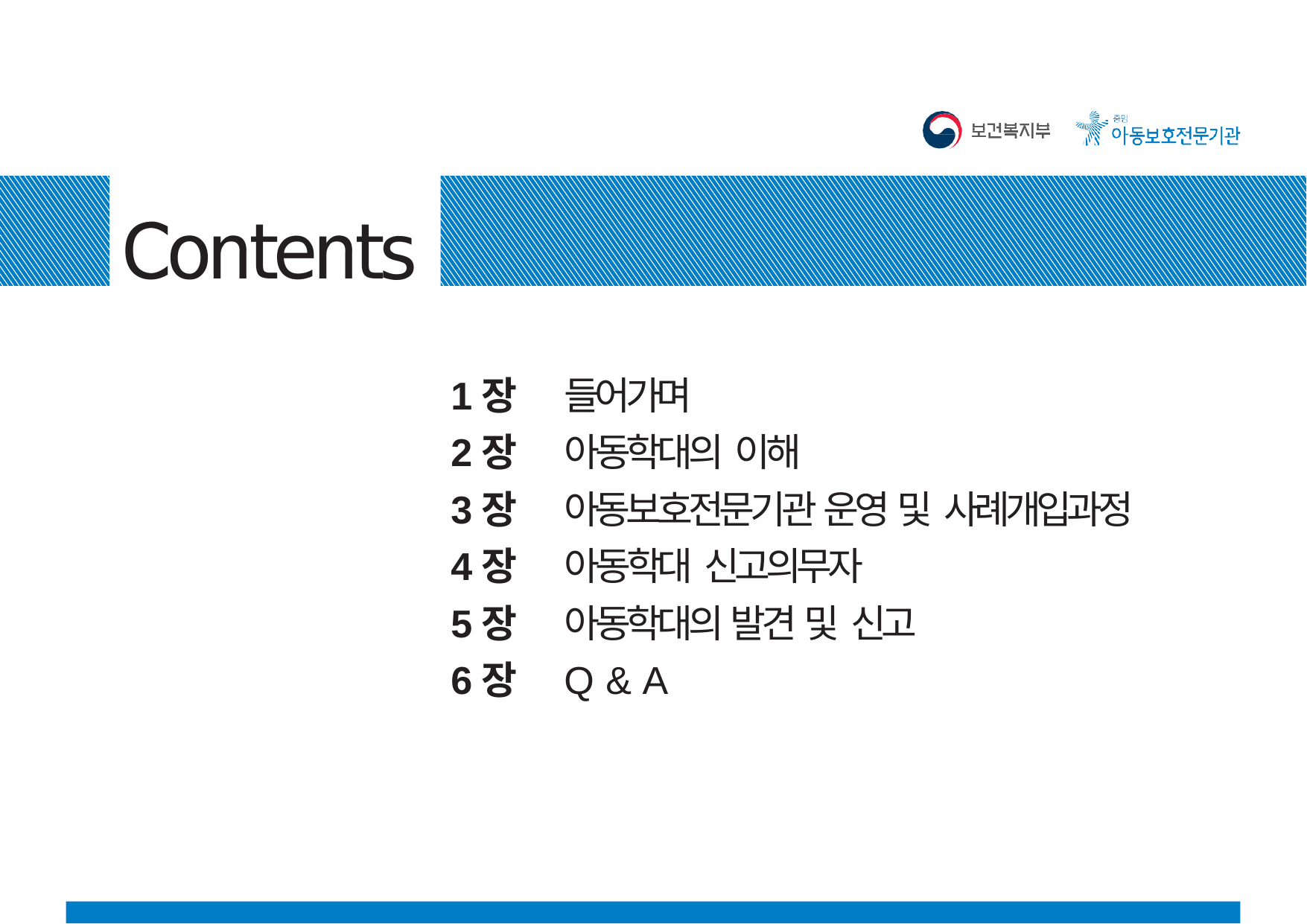

# Contents

1장	들어가며
2장	아동학대의 이해
3장	아동보호전문기관 운영 및 사례개입과정
4장	아동학대 신고의무자
5장	아동학대의 발견 및 신고
6장	Q & A